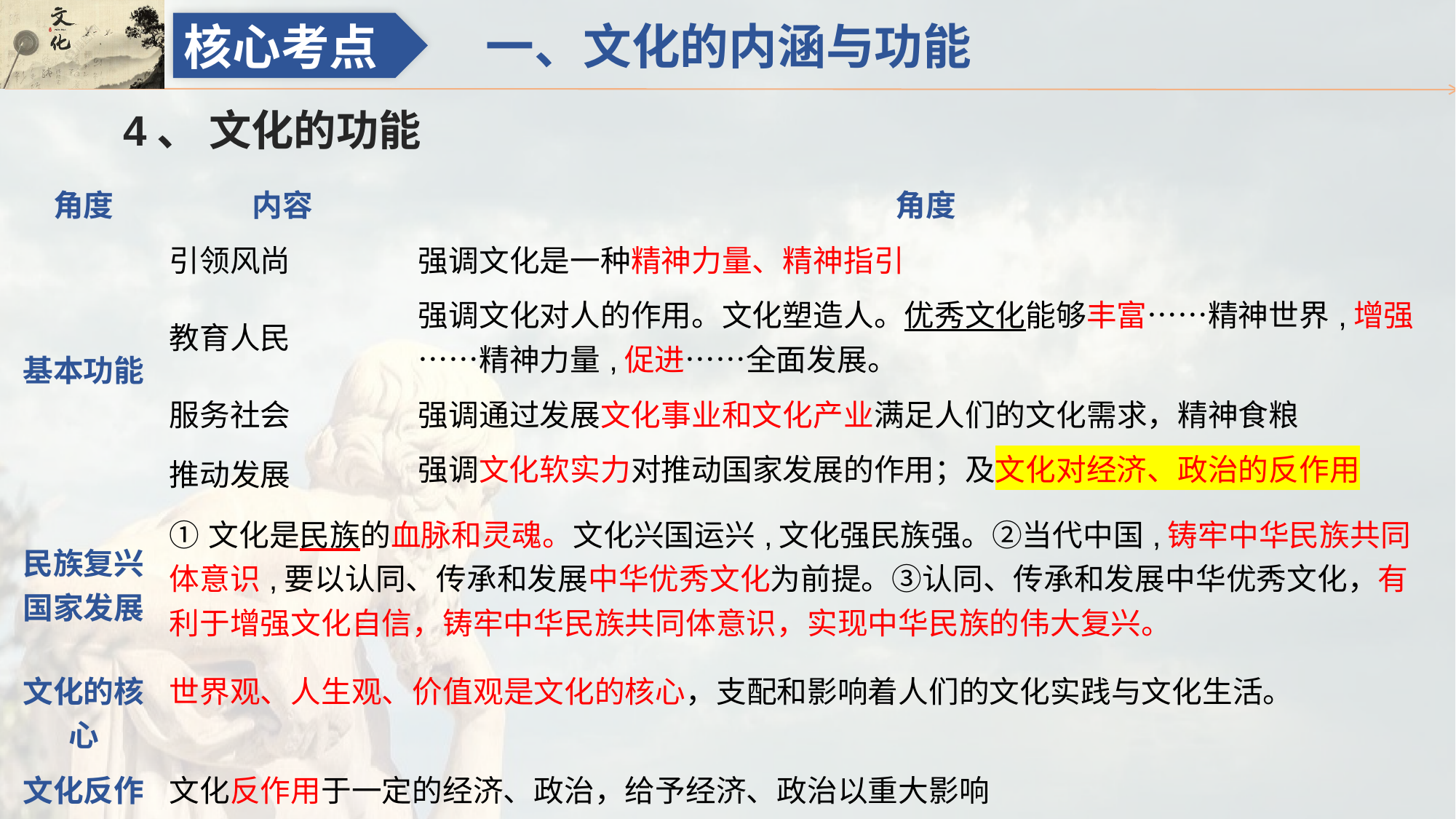

一、文化的内涵与功能
核心考点
4、 文化的功能
| 角度 | 内容 | 角度 |
| --- | --- | --- |
| 基本功能 | 引领风尚 | 强调文化是一种精神力量、精神指引 |
|  | 教育人民 | 强调文化对人的作用。文化塑造人。优秀文化能够丰富……精神世界,增强……精神力量,促进……全面发展。 |
|  | 服务社会 | 强调通过发展文化事业和文化产业满足人们的文化需求，精神食粮 |
|  | 推动发展 | 强调文化软实力对推动国家发展的作用；及文化对经济、政治的反作用 |
| 民族复兴 国家发展 | ①文化是民族的血脉和灵魂。文化兴国运兴,文化强民族强。②当代中国,铸牢中华民族共同体意识,要以认同、传承和发展中华优秀文化为前提。③认同、传承和发展中华优秀文化，有利于增强文化自信，铸牢中华民族共同体意识，实现中华民族的伟大复兴。 |  |
|  | 世界观、人生观、价值观是文化的核心，支配和影响着人们的文化实践与文化生活。 |  |
| 文化的核心 |  |  |
| 文化反作用 | 文化反作用于一定的经济、政治，给予经济、政治以重大影响 |  |